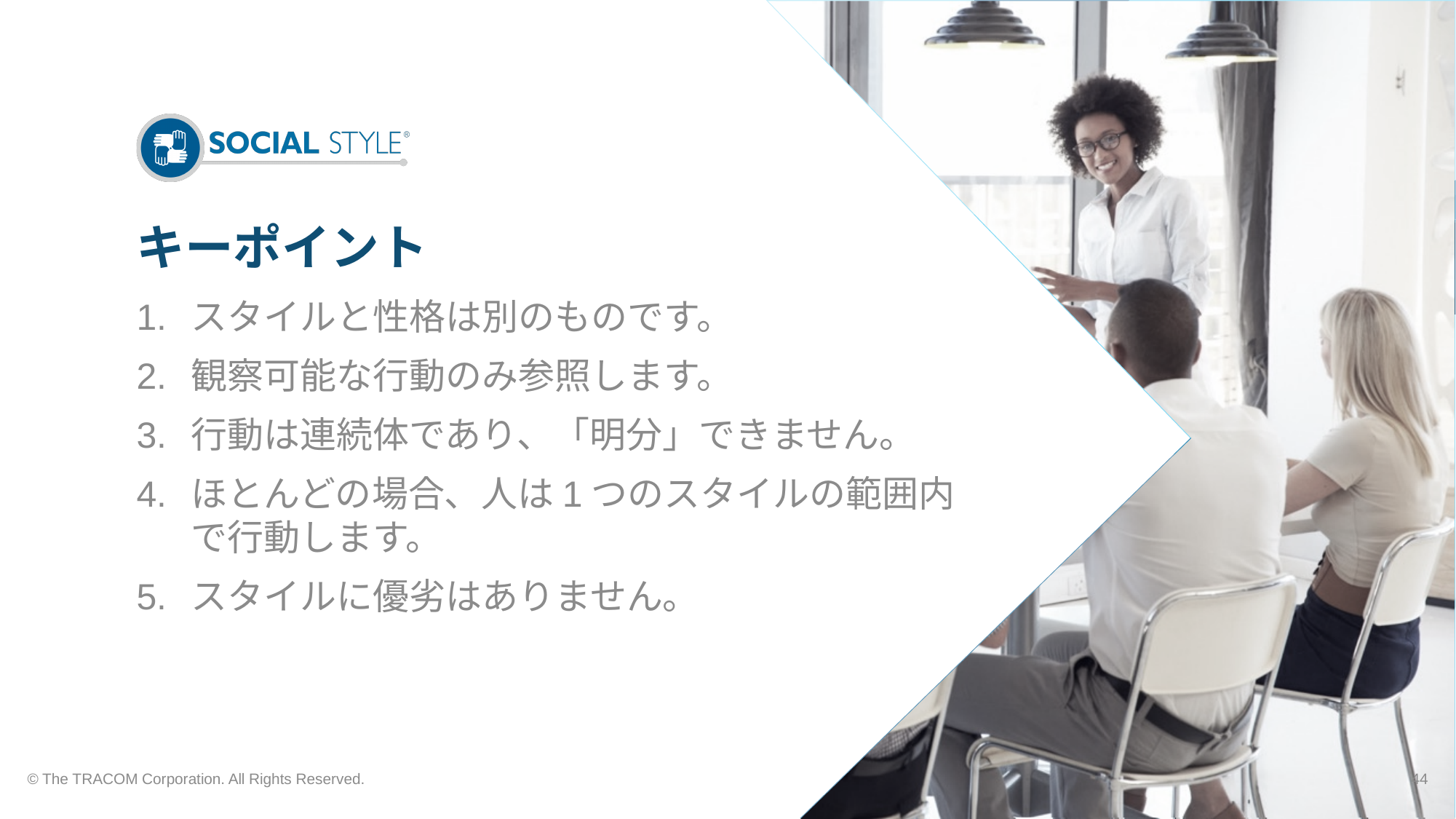

# キーポイント
スタイルと性格は別のものです。
観察可能な行動のみ参照します。
行動は連続体であり、「明分」できません。
ほとんどの場合、人は1つのスタイルの範囲内で行動します。
スタイルに優劣はありません。
© The TRACOM Corporation. All Rights Reserved.
44